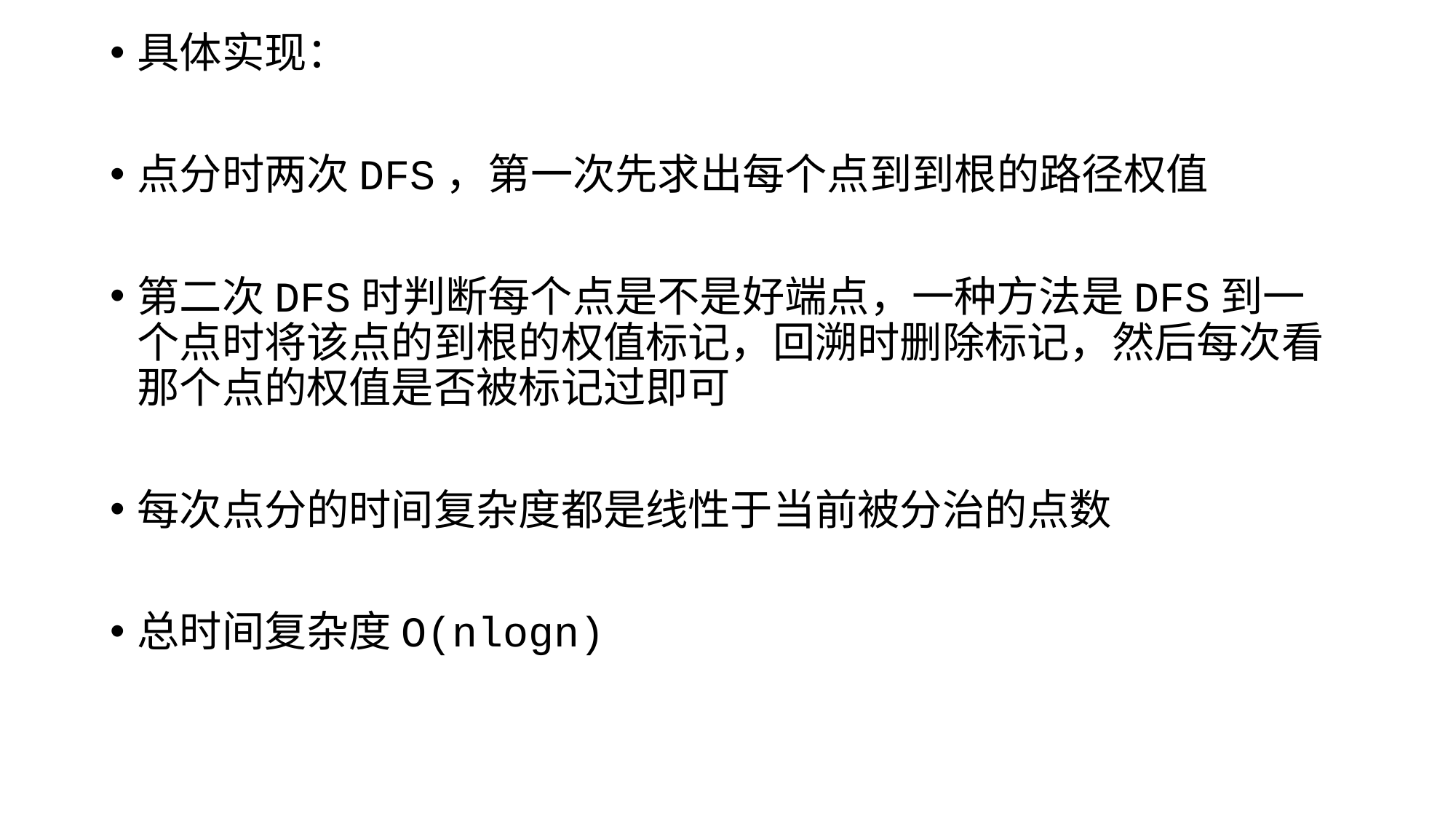

具体实现：

点分时两次DFS，第一次先求出每个点到到根的路径权值

第二次DFS时判断每个点是不是好端点，一种方法是DFS到一个点时将该点的到根的权值标记，回溯时删除标记，然后每次看那个点的权值是否被标记过即可

每次点分的时间复杂度都是线性于当前被分治的点数

总时间复杂度O(nlogn)